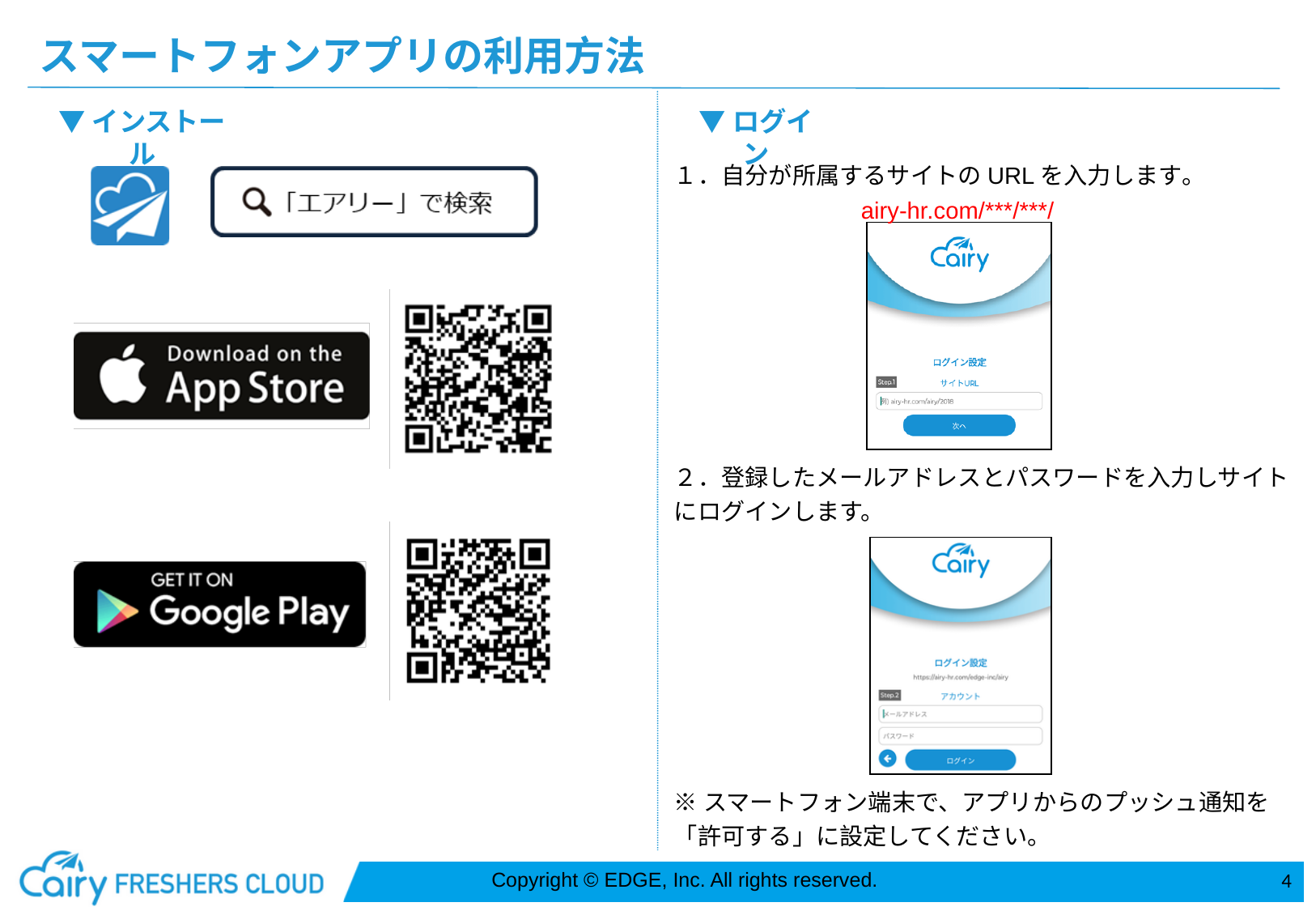

スマートフォンアプリの利用方法

▼インストール
▼ログイン
１．自分が所属するサイトのURLを入力します。
                            airy-hr.com/***/***/

２．登録したメールアドレスとパスワードを入力しサイトにログインします。

※スマートフォン端末で、アプリからのプッシュ通知を「許可する」に設定してください。

4

Copyright © EDGE, Inc. All rights reserved.